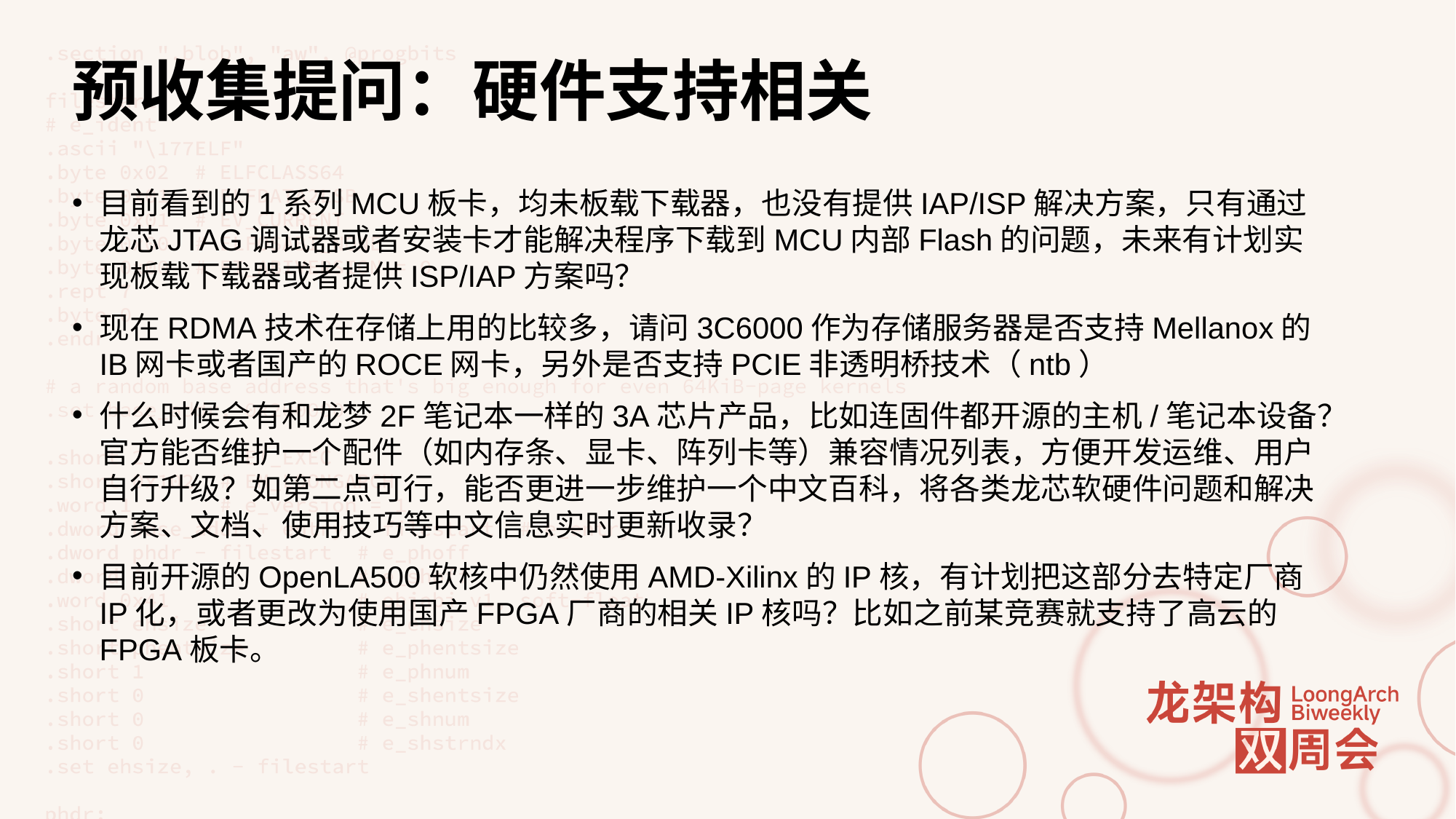

# 预收集提问：硬件支持相关
目前看到的1系列MCU板卡，均未板载下载器，也没有提供IAP/ISP解决方案，只有通过龙芯JTAG调试器或者安装卡才能解决程序下载到MCU内部Flash的问题，未来有计划实现板载下载器或者提供ISP/IAP方案吗？
现在RDMA技术在存储上用的比较多，请问3C6000作为存储服务器是否支持Mellanox的IB网卡或者国产的ROCE网卡，另外是否支持PCIE非透明桥技术（ntb）
什么时候会有和龙梦2F笔记本一样的3A芯片产品，比如连固件都开源的主机/笔记本设备？官方能否维护一个配件（如内存条、显卡、阵列卡等）兼容情况列表，方便开发运维、用户自行升级？如第二点可行，能否更进一步维护一个中文百科，将各类龙芯软硬件问题和解决方案、文档、使用技巧等中文信息实时更新收录？
目前开源的OpenLA500软核中仍然使用AMD-Xilinx的IP核，有计划把这部分去特定厂商IP化，或者更改为使用国产FPGA厂商的相关IP核吗？比如之前某竞赛就支持了高云的FPGA板卡。